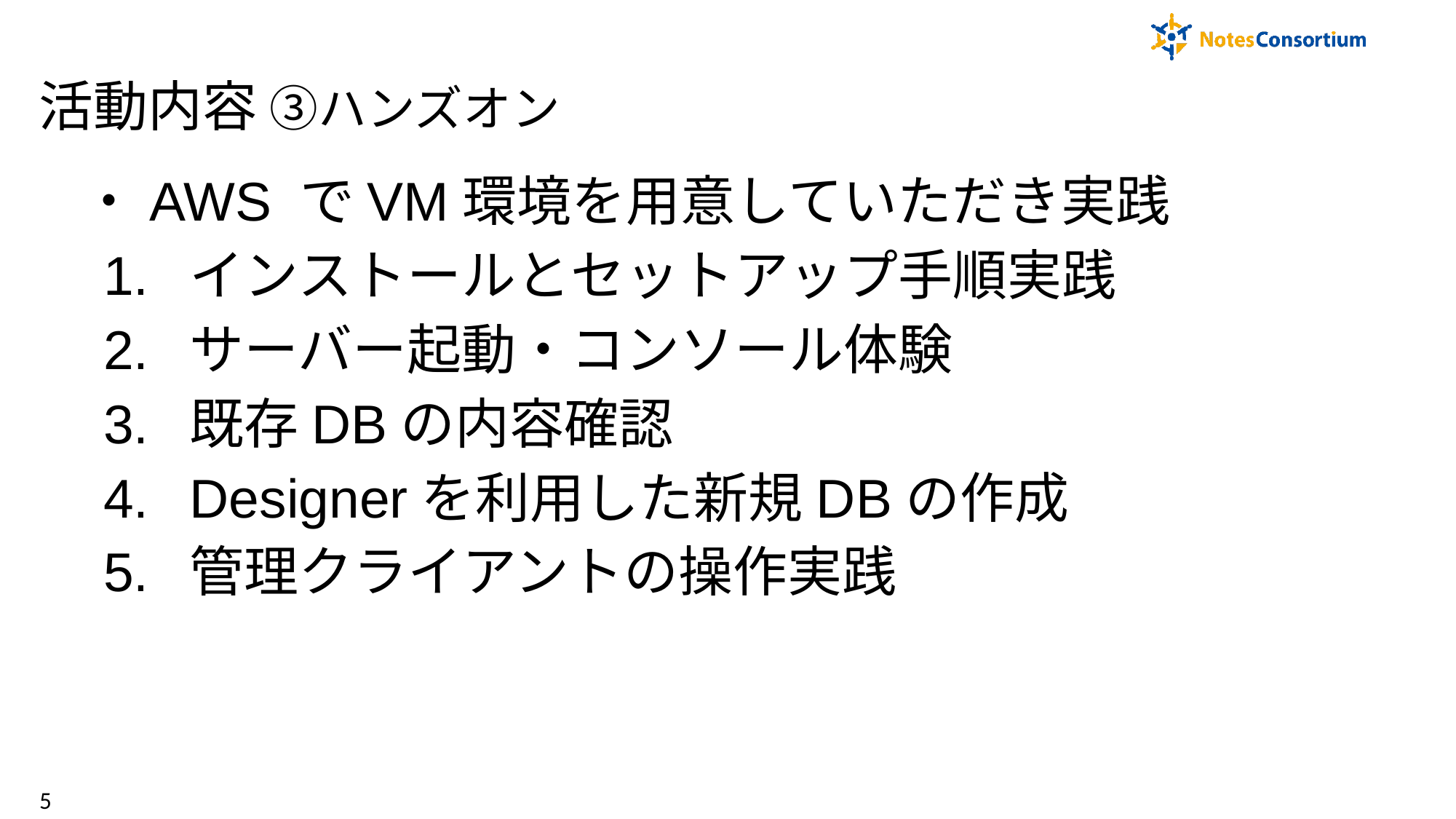

# 活動内容 ③ハンズオン
・AWS でVM環境を用意していただき実践
インストールとセットアップ手順実践
サーバー起動・コンソール体験
既存DBの内容確認
Designerを利用した新規DBの作成
管理クライアントの操作実践
5